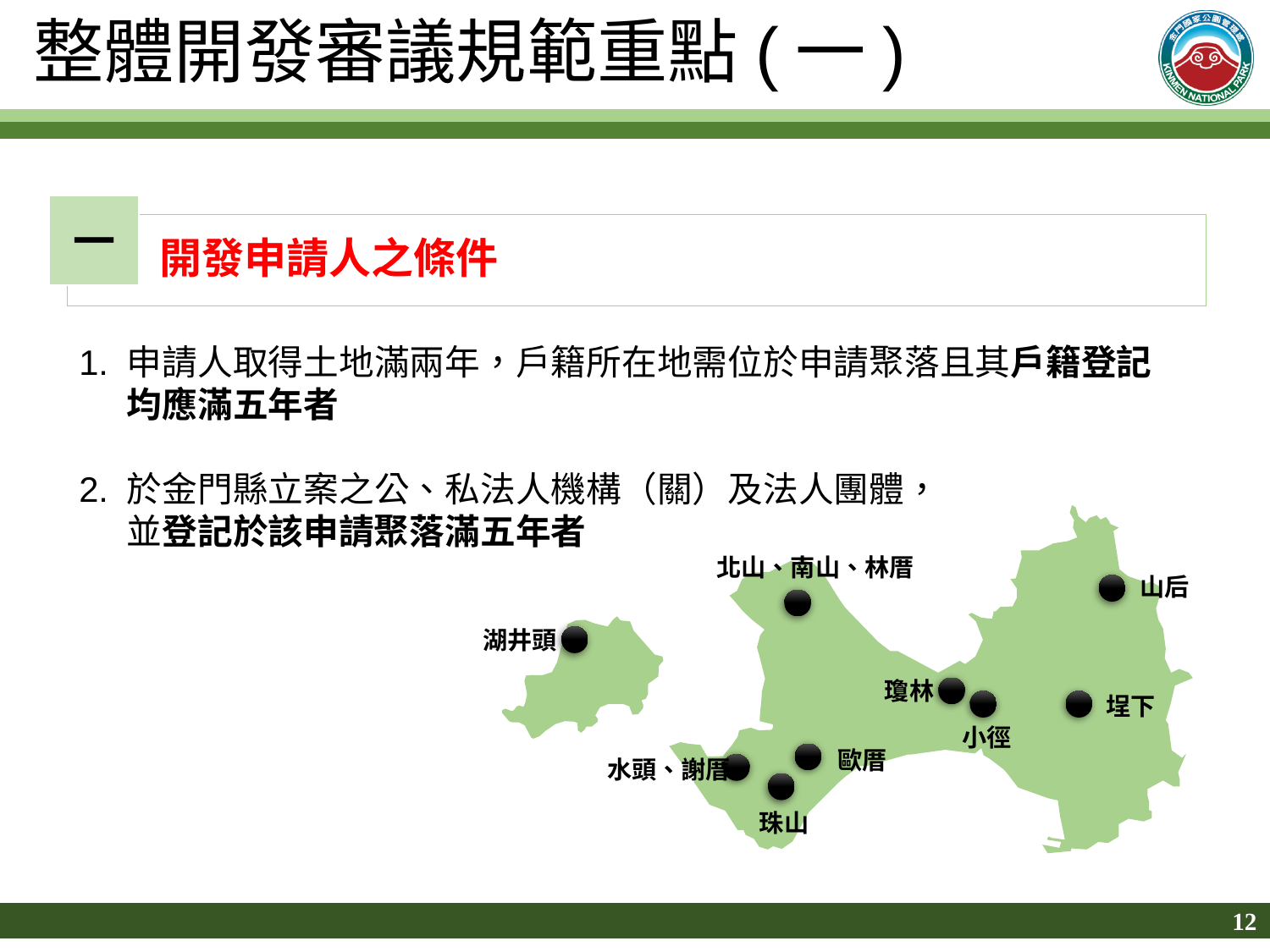

整體開發審議規範重點(一)
一
開發申請人之條件
申請人取得土地滿兩年，戶籍所在地需位於申請聚落且其戶籍登記均應滿五年者
於金門縣立案之公、私法人機構（關）及法人團體，
並登記於該申請聚落滿五年者

北山、南山、林厝
山后

湖井頭

瓊林

埕下

小徑
歐厝

水頭、謝厝

珠山
12